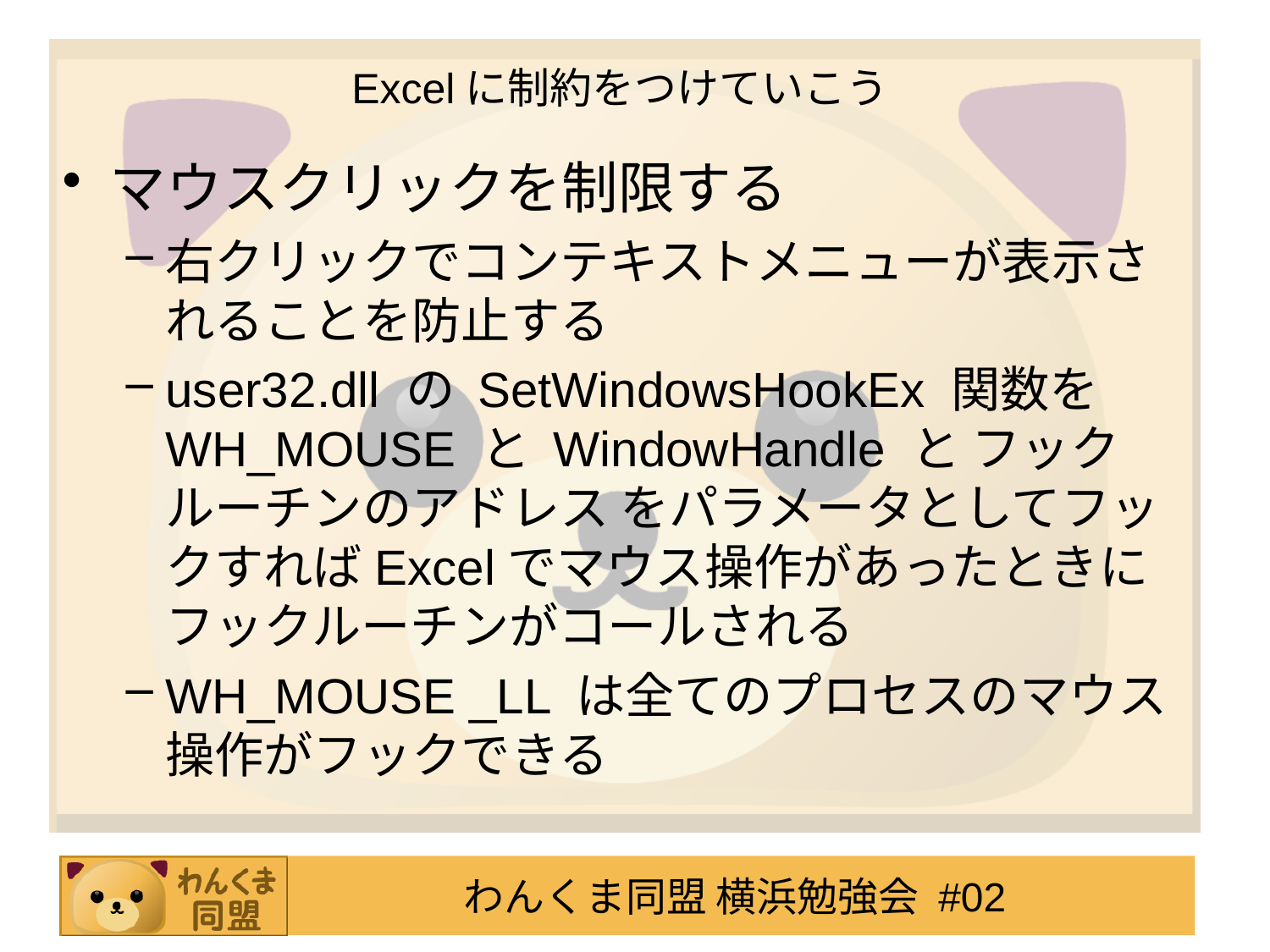

# Excelに制約をつけていこう
マウスクリックを制限する
右クリックでコンテキストメニューが表示されることを防止する
user32.dll の SetWindowsHookEx 関数を WH_MOUSE と WindowHandle と フックルーチンのアドレス をパラメータとしてフックすればExcelでマウス操作があったときにフックルーチンがコールされる
WH_MOUSE _LL は全てのプロセスのマウス操作がフックできる